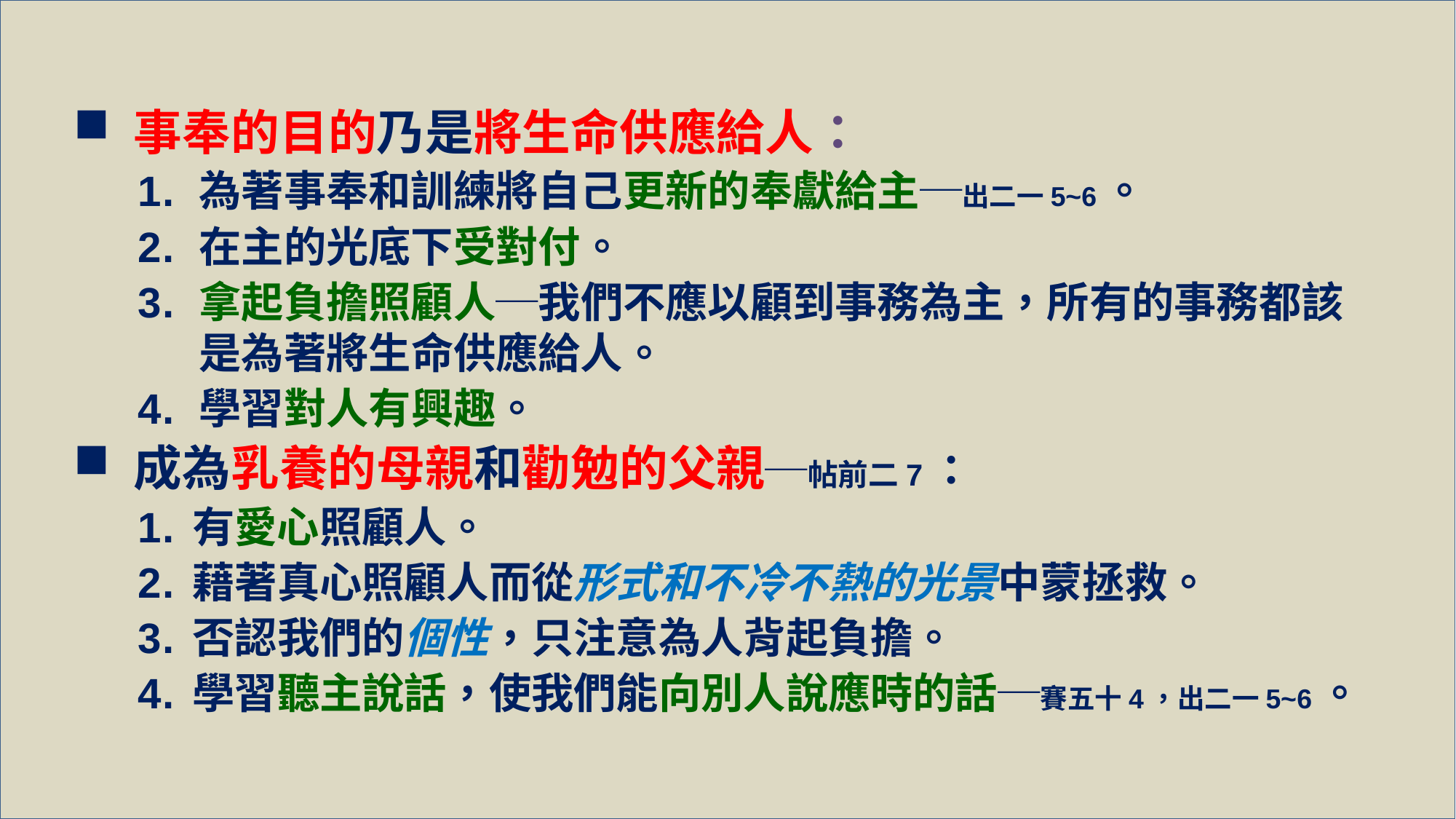

事奉的目的乃是將生命供應給人：
為著事奉和訓練將自己更新的奉獻給主─出二一5~6。
在主的光底下受對付。
拿起負擔照顧人─我們不應以顧到事務為主，所有的事務都該是為著將生命供應給人。
學習對人有興趣。
 成為乳養的母親和勸勉的父親─帖前二7：
有愛心照顧人。
藉著真心照顧人而從形式和不冷不熱的光景中蒙拯救。
否認我們的個性，只注意為人背起負擔。
學習聽主說話，使我們能向別人說應時的話─賽五十4，出二一5~6。